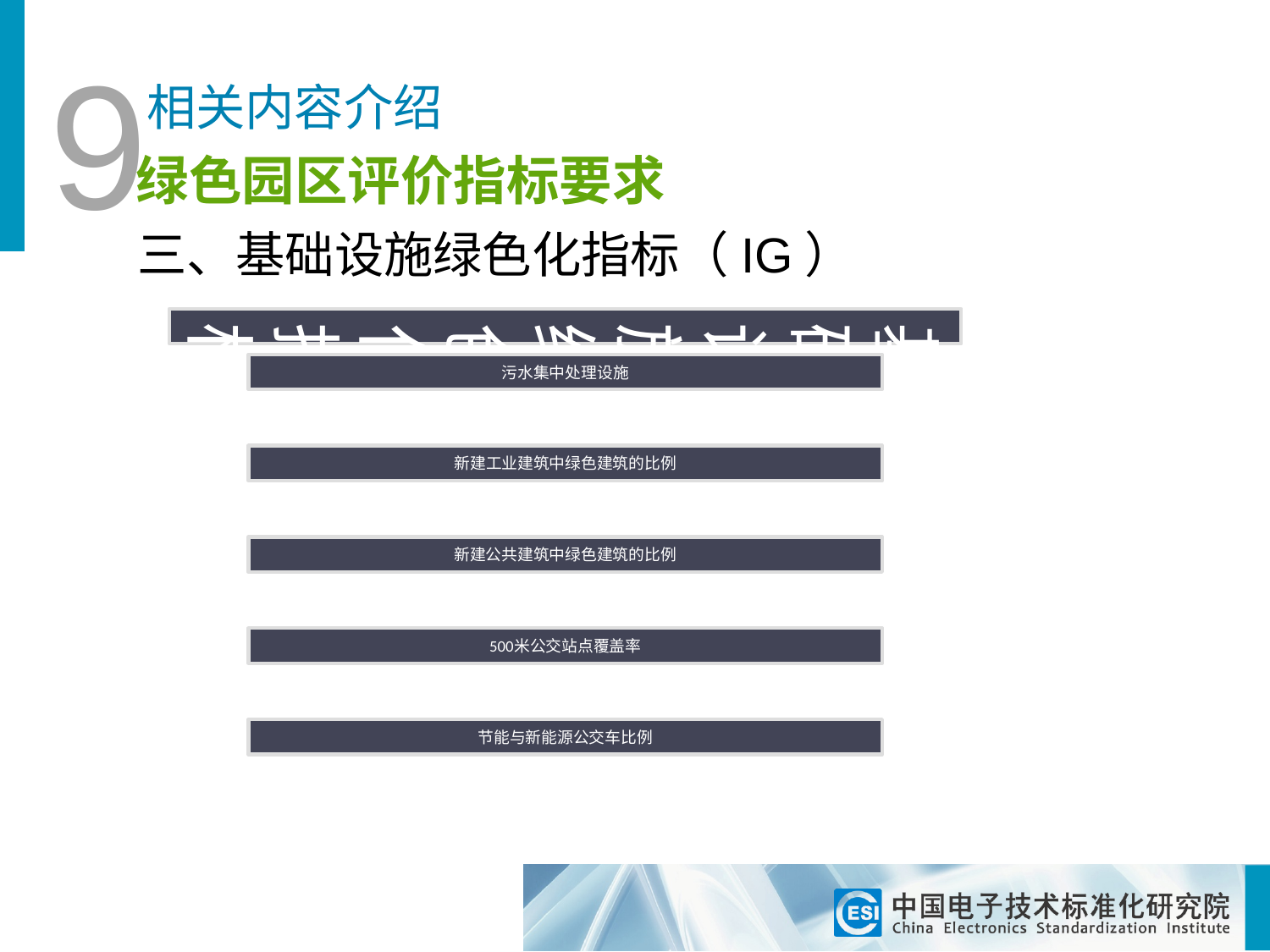

9
相关内容介绍
绿色园区评价指标要求
三、基础设施绿色化指标（IG）

污水集中处理设施
新建工业建筑中绿色建筑的比例
新建公共建筑中绿色建筑的比例
基础设施绿色化指标
500米公交站点覆盖率
节能与新能源公交车比例